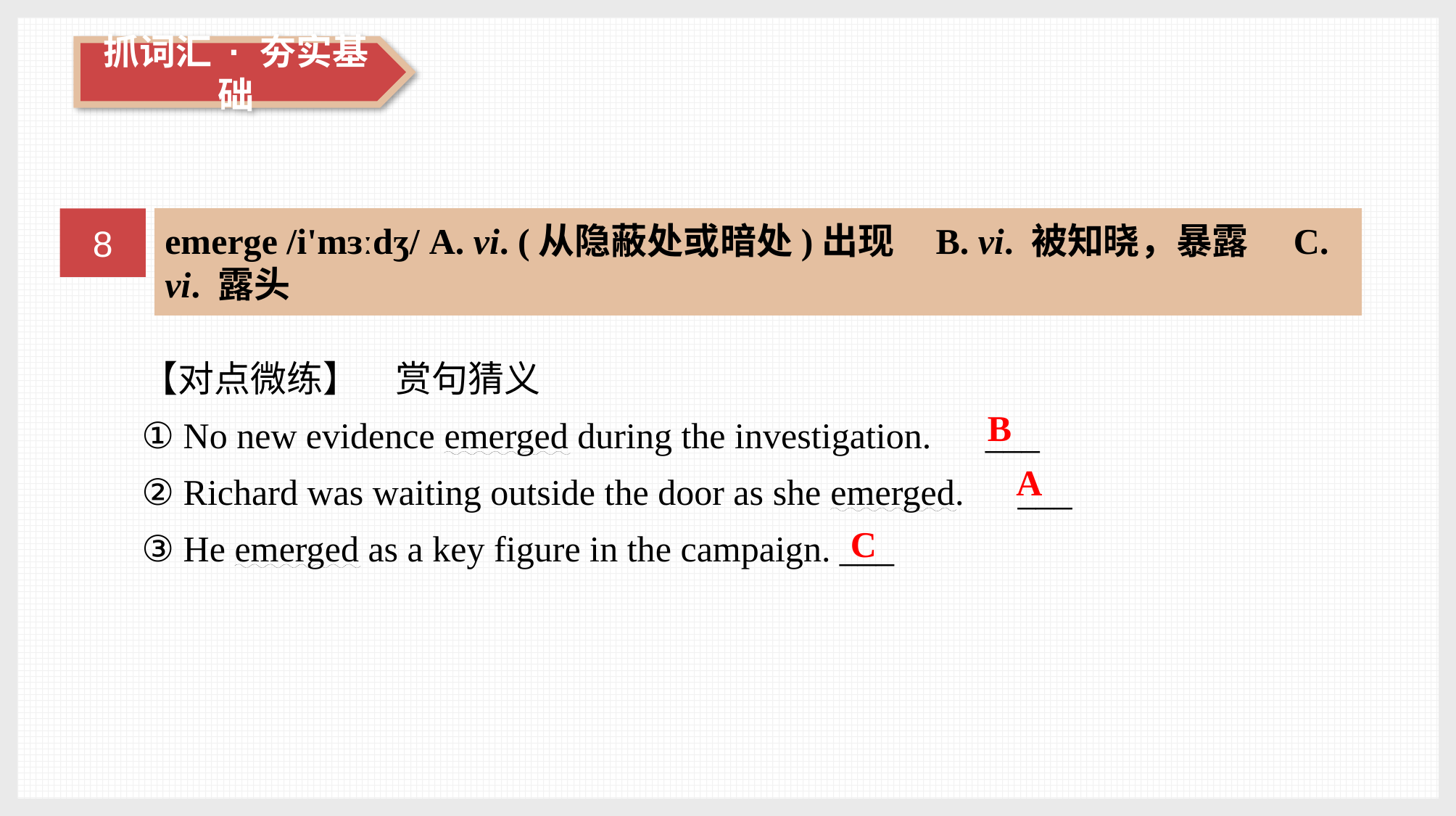

8

emerge /i'mɜːdʒ/ A. vi. (从隐蔽处或暗处)出现    B. vi. 被知晓，暴露　C. vi. 露头
【对点微练】　赏句猜义
① No new evidence emerged during the investigation.　___
② Richard was waiting outside the door as she emerged.　___
③ He emerged as a key figure in the campaign. ___
B
A
C